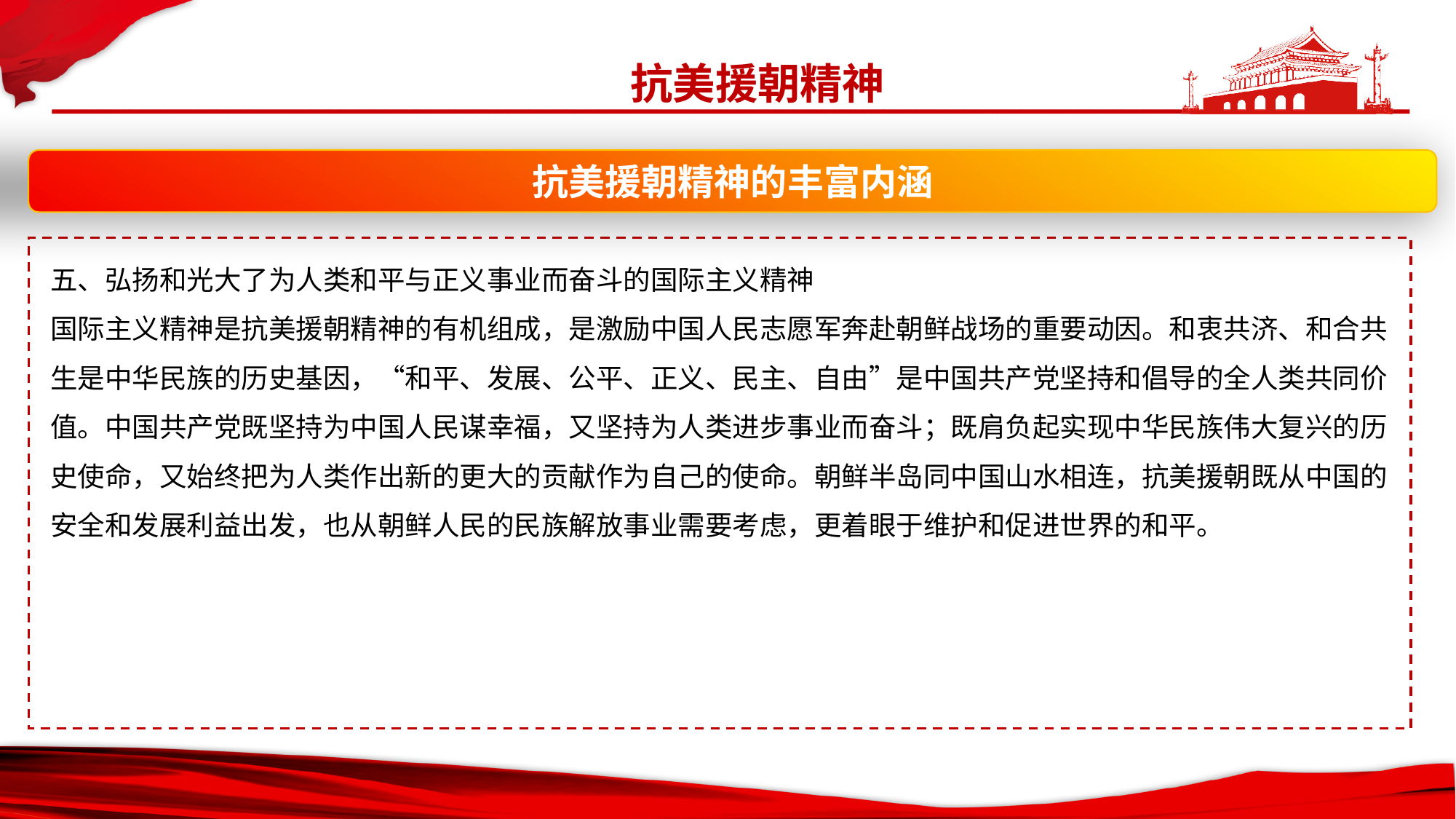

抗美援朝精神
抗美援朝精神的丰富内涵

五、弘扬和光大了为人类和平与正义事业而奋斗的国际主义精神
国际主义精神是抗美援朝精神的有机组成，是激励中国人民志愿军奔赴朝鲜战场的重要动因。和衷共济、和合共生是中华民族的历史基因，“和平、发展、公平、正义、民主、自由”是中国共产党坚持和倡导的全人类共同价值。中国共产党既坚持为中国人民谋幸福，又坚持为人类进步事业而奋斗；既肩负起实现中华民族伟大复兴的历史使命，又始终把为人类作出新的更大的贡献作为自己的使命。朝鲜半岛同中国山水相连，抗美援朝既从中国的安全和发展利益出发，也从朝鲜人民的民族解放事业需要考虑，更着眼于维护和促进世界的和平。